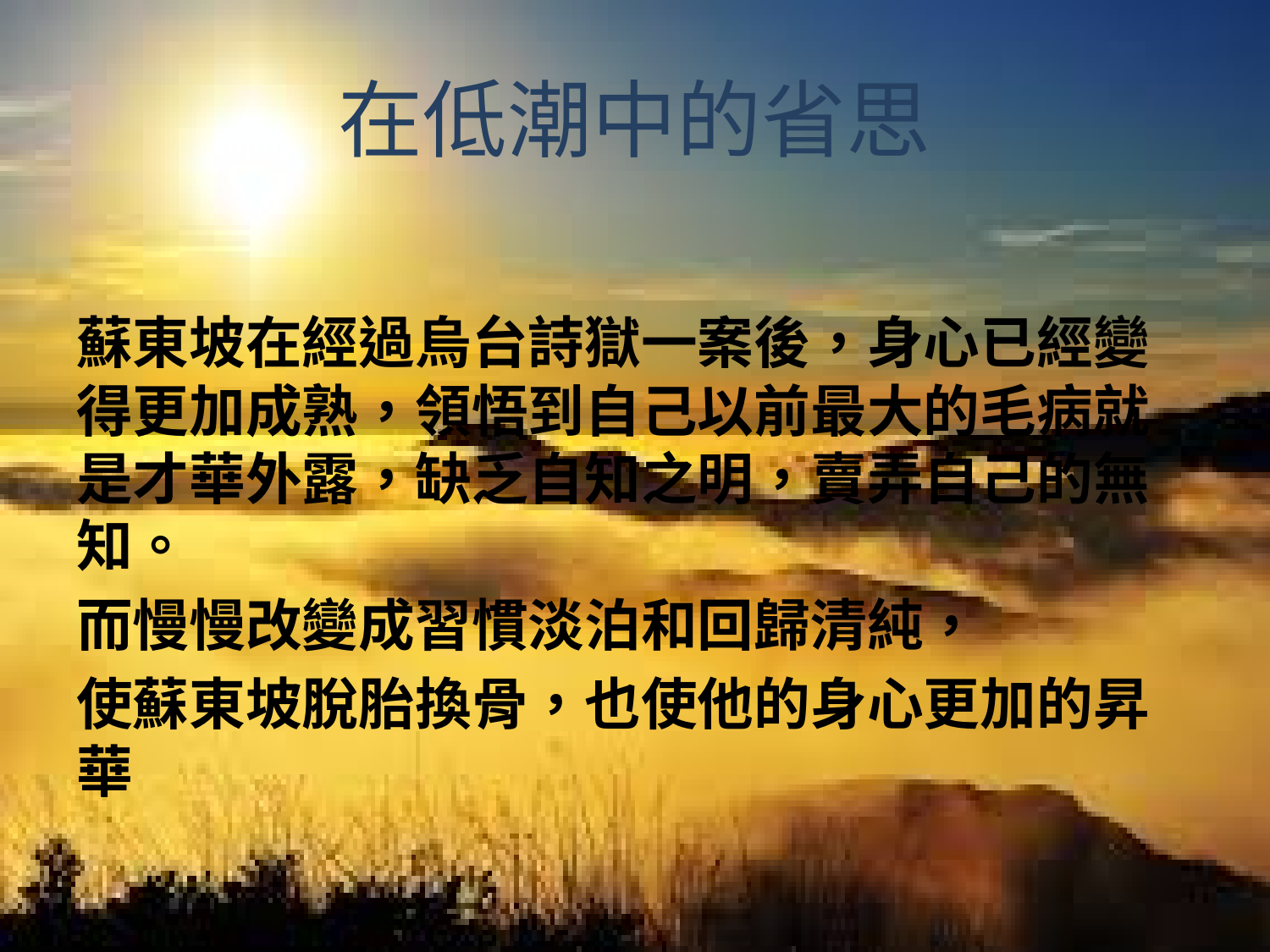

# 在低潮中的省思

蘇東坡在經過烏台詩獄一案後，身心已經變得更加成熟，領悟到自己以前最大的毛病就是才華外露，缺乏自知之明，賣弄自己的無知。
而慢慢改變成習慣淡泊和回歸清純，
使蘇東坡脫胎換骨，也使他的身心更加的昇華